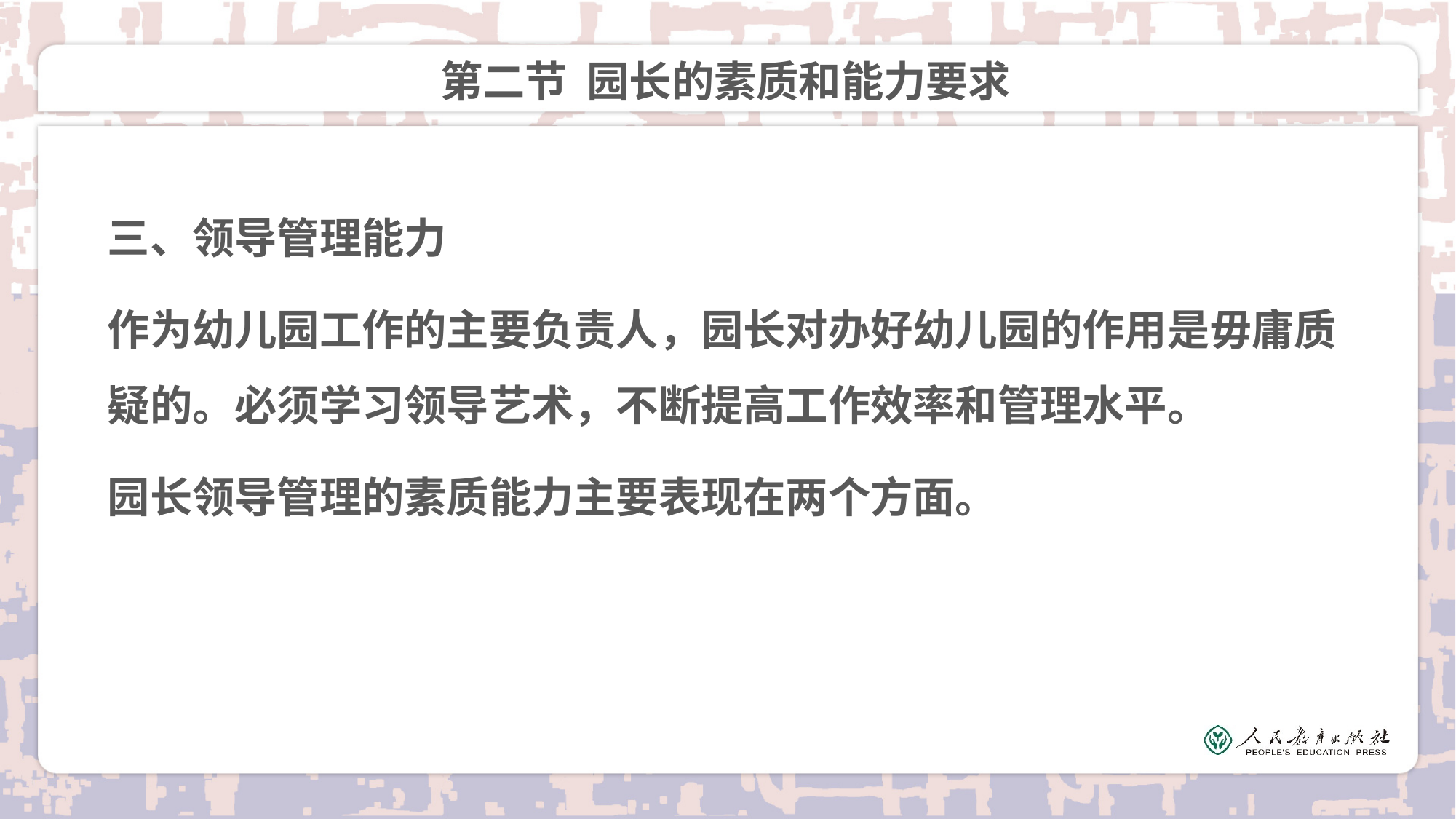

# 第二节  园长的素质和能力要求
三、领导管理能力
作为幼儿园工作的主要负责人，园长对办好幼儿园的作用是毋庸质疑的。必须学习领导艺术，不断提高工作效率和管理水平。
园长领导管理的素质能力主要表现在两个方面。